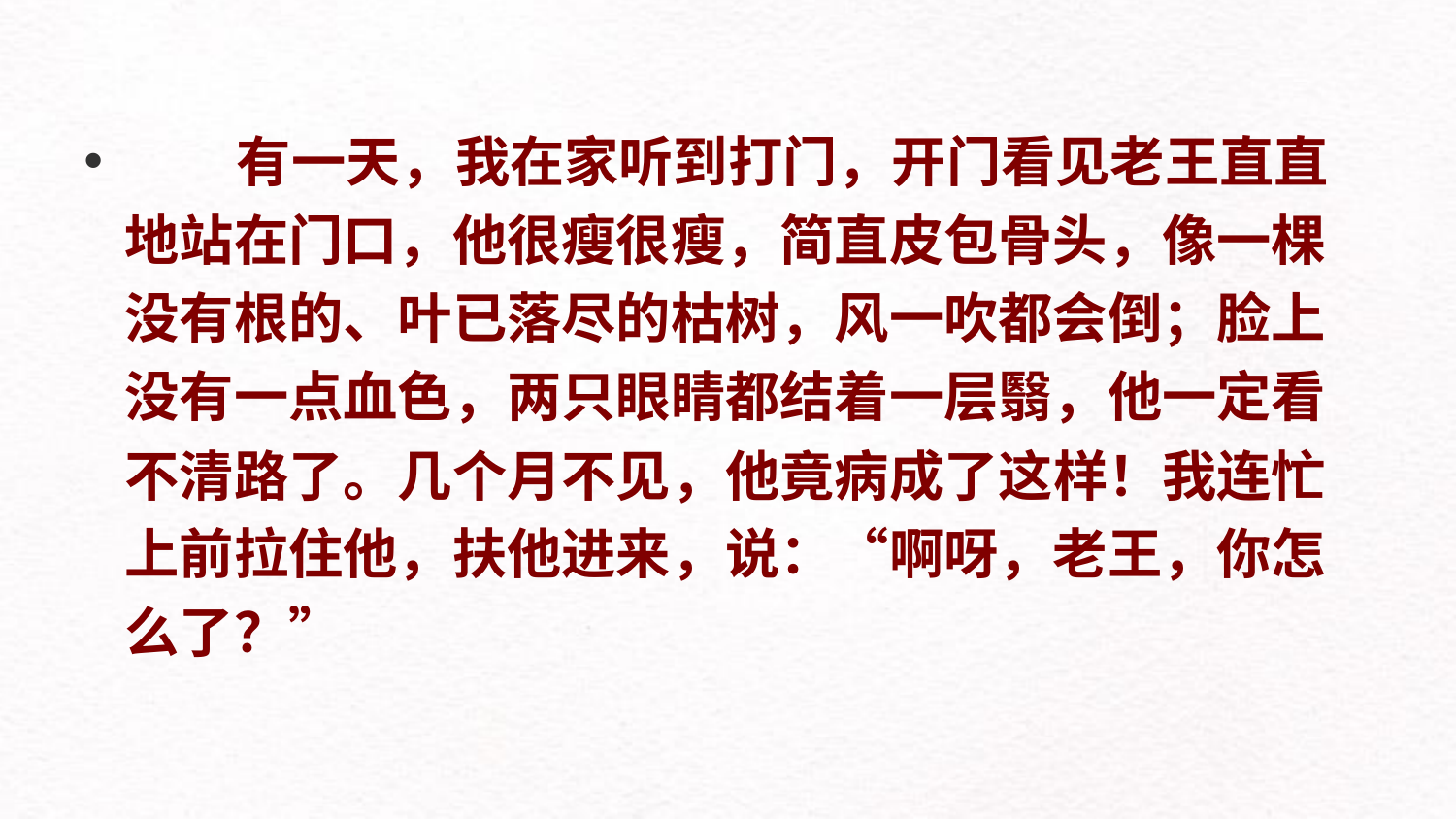

#
        有一天，我在家听到打门，开门看见老王直直地站在门口，他很瘦很瘦，简直皮包骨头，像一棵没有根的、叶已落尽的枯树，风一吹都会倒；脸上没有一点血色，两只眼睛都结着一层翳，他一定看不清路了。几个月不见，他竟病成了这样！我连忙上前拉住他，扶他进来，说：“啊呀，老王，你怎么了？”